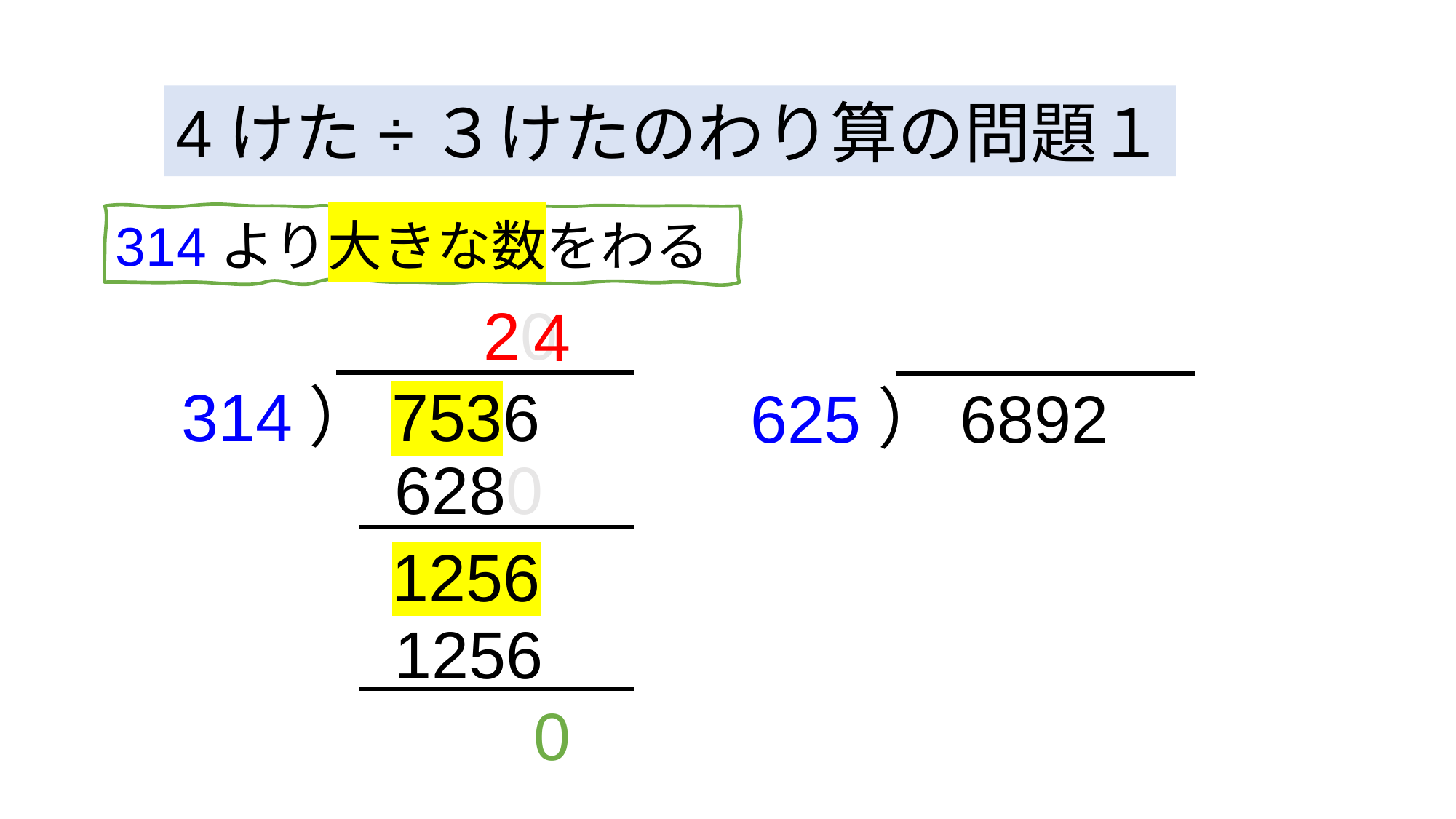

4けた÷３けたのわり算の問題１
314より大きな数をわる
20
4
314）7536
625）6892
6280
1256
1256
0